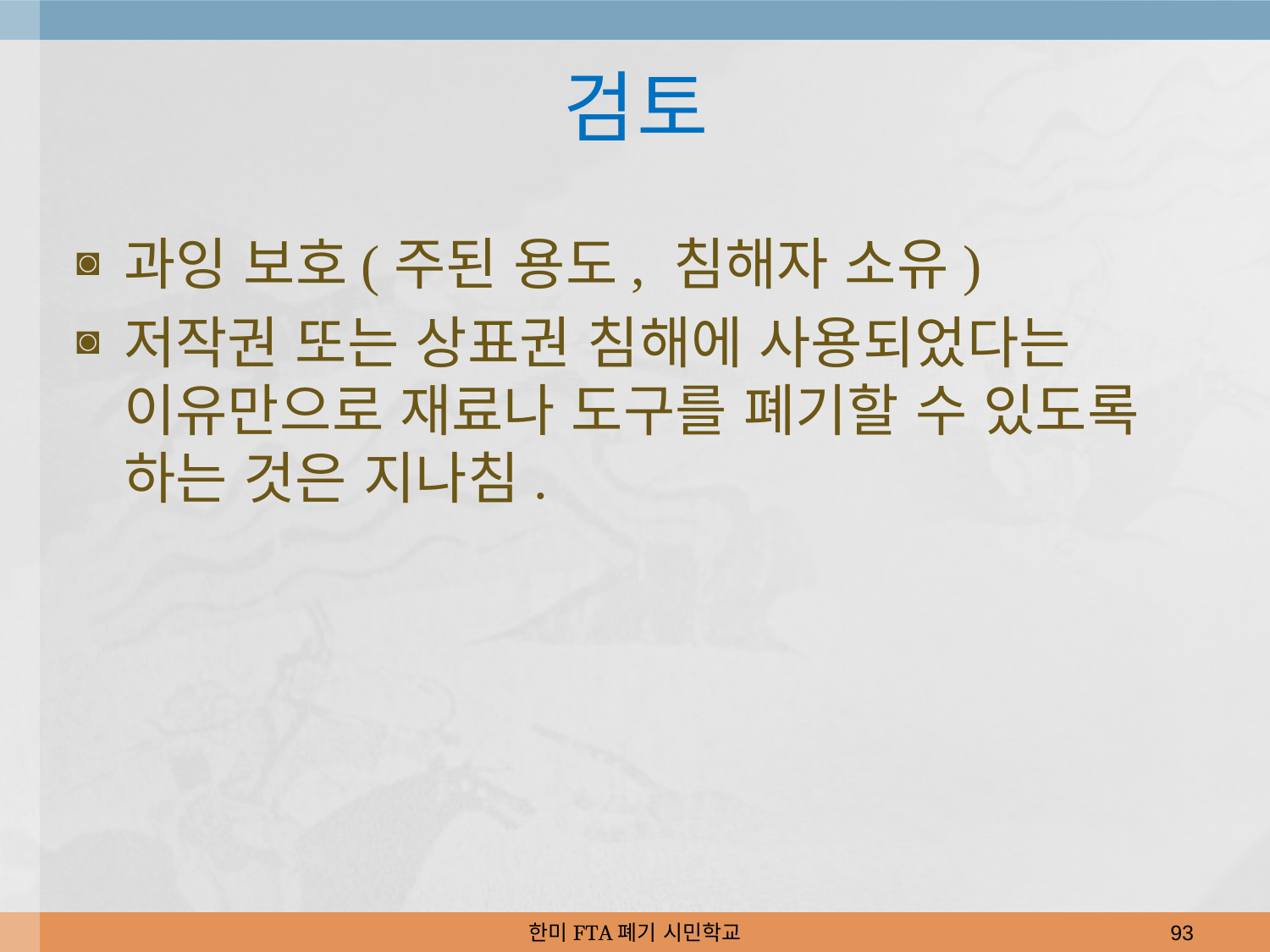

# 검토
과잉 보호(주된 용도, 침해자 소유)
저작권 또는 상표권 침해에 사용되었다는 이유만으로 재료나 도구를 폐기할 수 있도록 하는 것은 지나침.
한미FTA폐기 시민학교
93